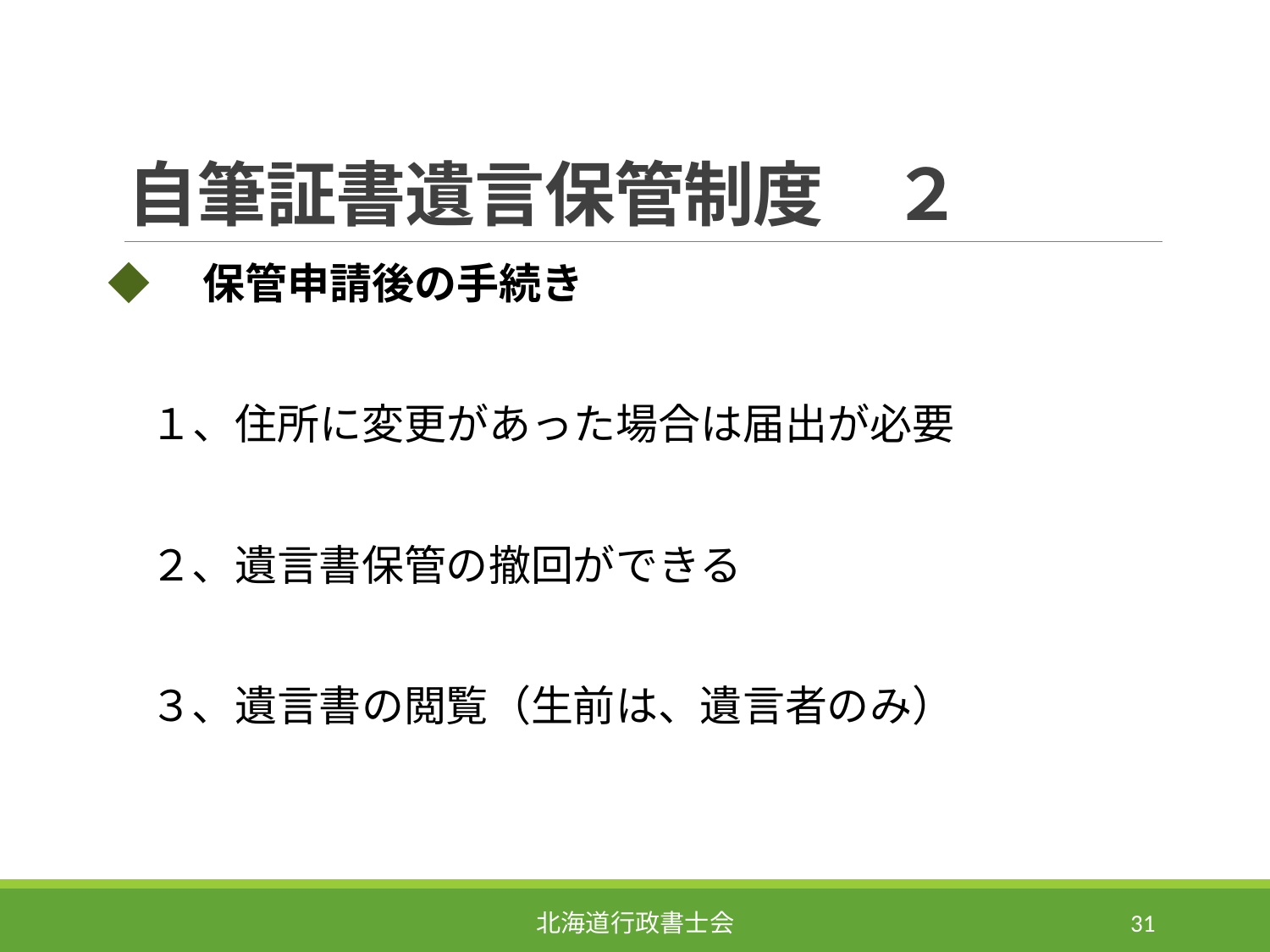

# 自筆証書遺言保管制度　２
◆　保管申請後の手続き

　１、住所に変更があった場合は届出が必要

　２、遺言書保管の撤回ができる

　３、遺言書の閲覧（生前は、遺言者のみ）

北海道行政書士会
31